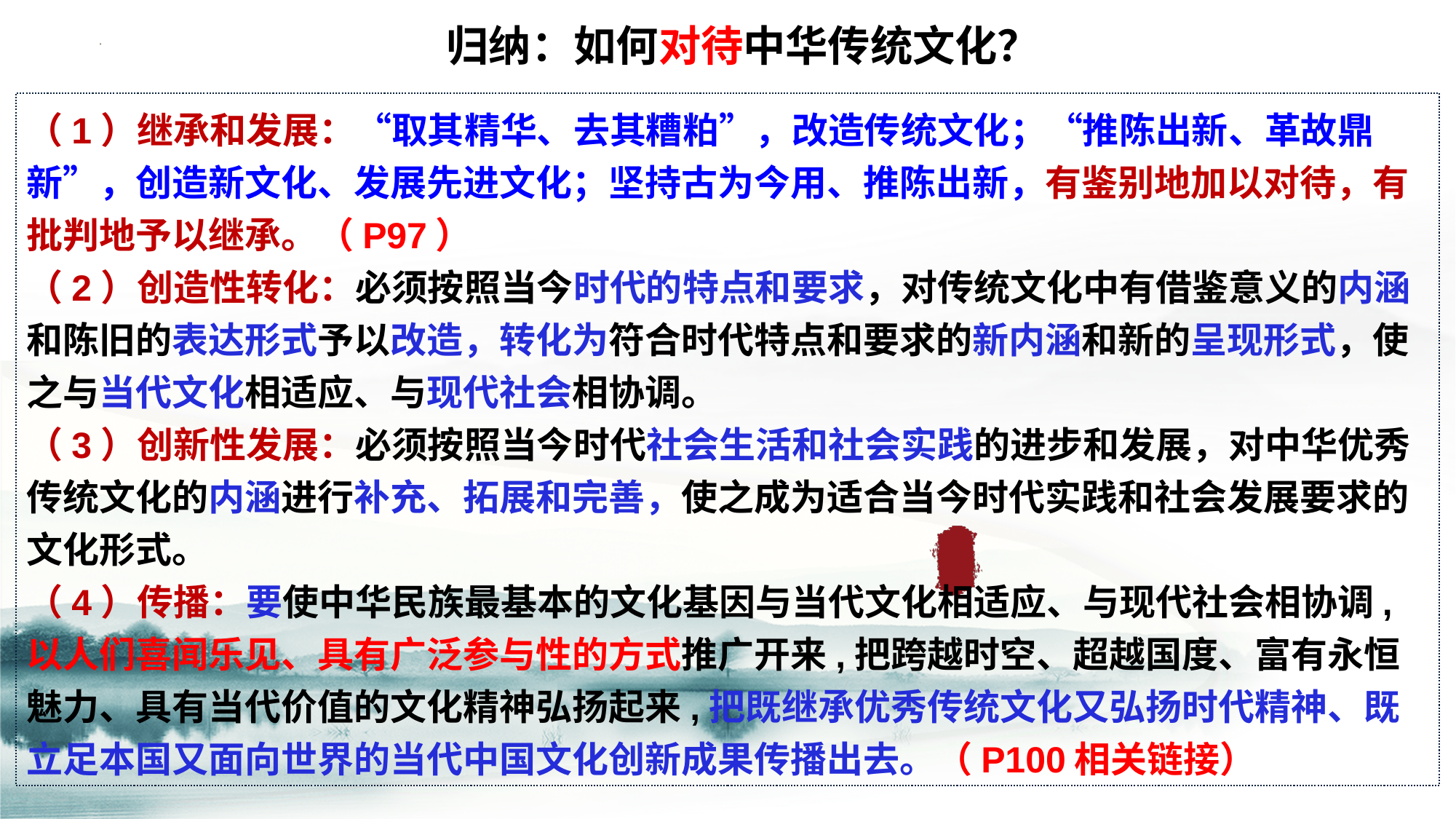

归纳：如何对待中华传统文化？
（1）继承和发展：“取其精华、去其糟粕”，改造传统文化；“推陈出新、革故鼎新”，创造新文化、发展先进文化；坚持古为今用、推陈出新，有鉴别地加以对待，有批判地予以继承。（P97）
（2）创造性转化：必须按照当今时代的特点和要求，对传统文化中有借鉴意义的内涵和陈旧的表达形式予以改造，转化为符合时代特点和要求的新内涵和新的呈现形式，使之与当代文化相适应、与现代社会相协调。
（3）创新性发展：必须按照当今时代社会生活和社会实践的进步和发展，对中华优秀传统文化的内涵进行补充、拓展和完善，使之成为适合当今时代实践和社会发展要求的文化形式。
（4）传播：要使中华民族最基本的文化基因与当代文化相适应、与现代社会相协调,以人们喜闻乐见、具有广泛参与性的方式推广开来,把跨越时空、超越国度、富有永恒魅力、具有当代价值的文化精神弘扬起来,把既继承优秀传统文化又弘扬时代精神、既立足本国又面向世界的当代中国文化创新成果传播出去。（P100相关链接）